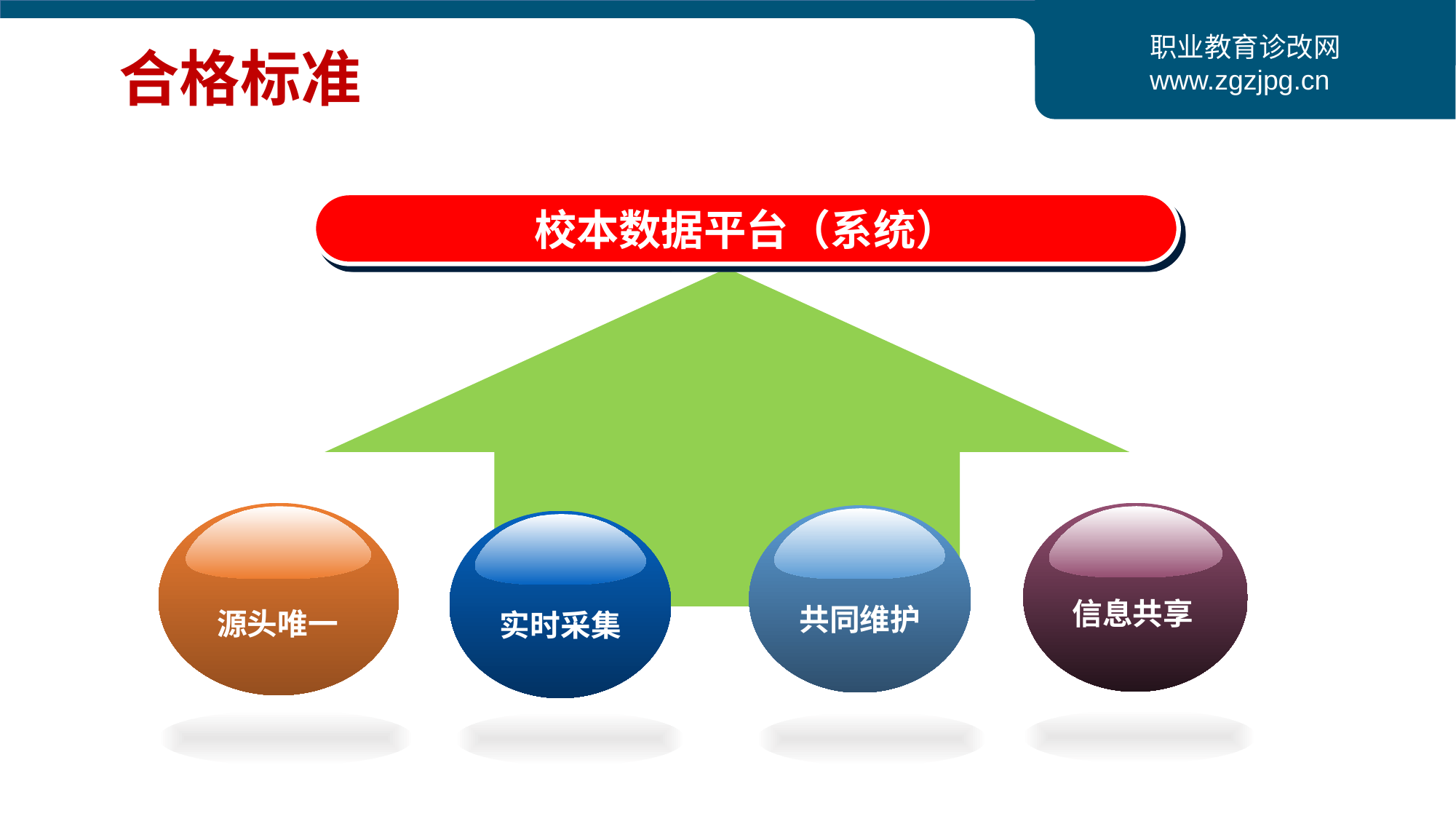

# 合格标准
校本数据平台（系统）

源头唯一

信息共享

共同维护

实时采集